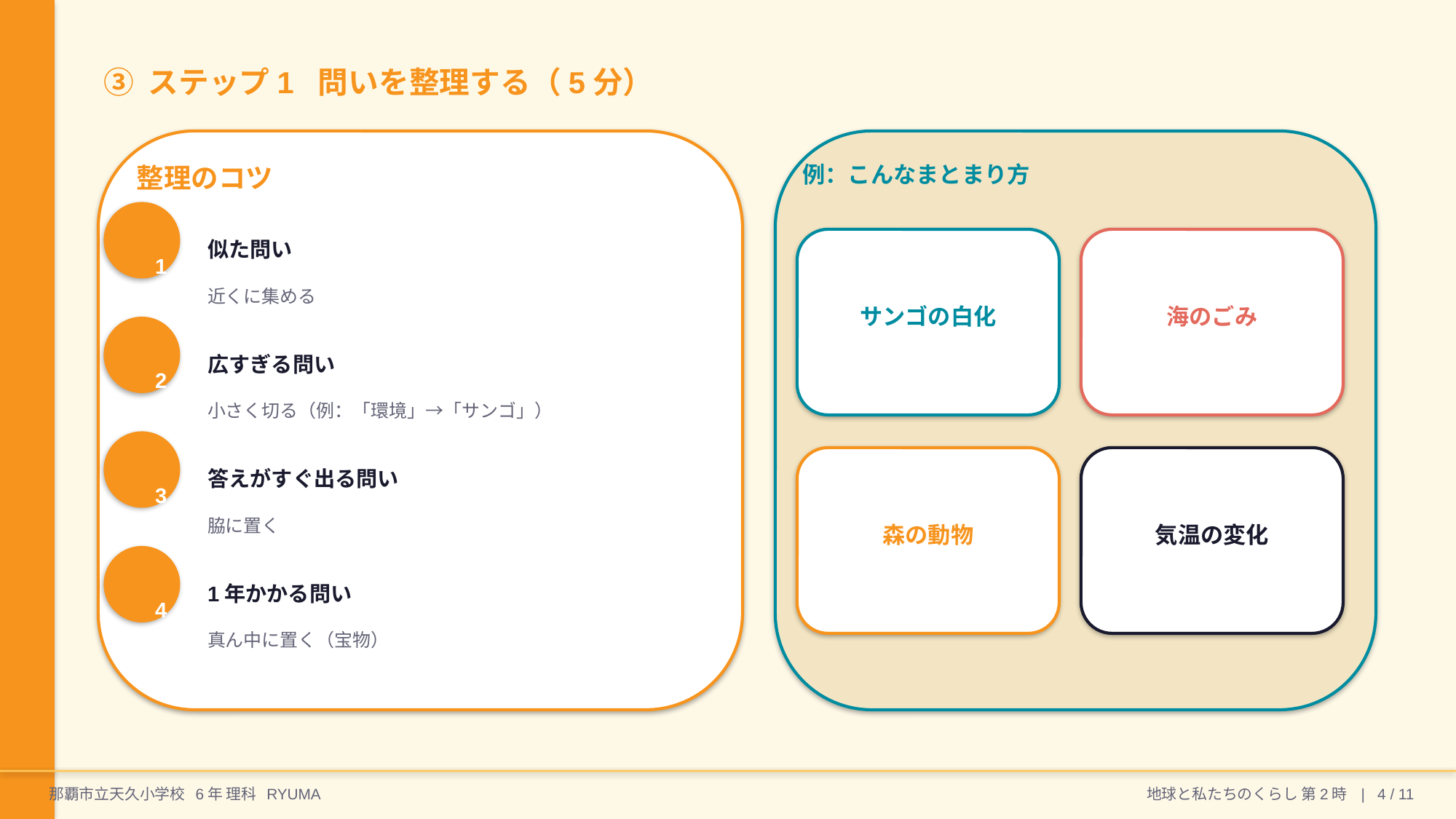

③ ステップ1  問いを整理する（5分）

整理のコツ
例：こんなまとまり方

似た問い

1
近くに集める
サンゴの白化
海のごみ

広すぎる問い
2
小さく切る（例：「環境」→「サンゴ」）

答えがすぐ出る問い
3
脇に置く
森の動物
気温の変化

1年かかる問い
4
真ん中に置く（宝物）

那覇市立天久小学校  6年 理科  RYUMA
地球と私たちのくらし 第2時   |   4 / 11